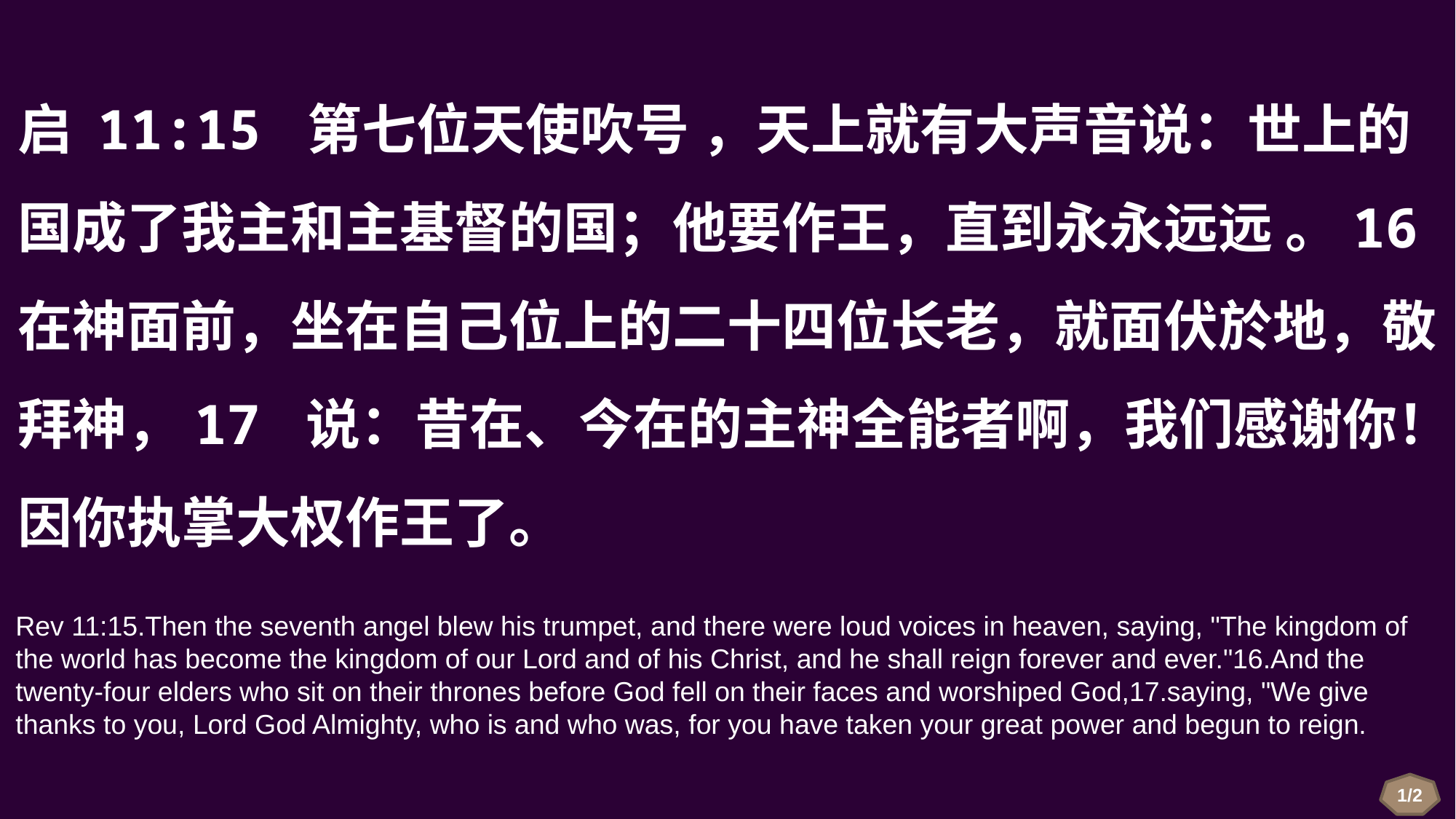

启 11:15 第七位天使吹号 ，天上就有大声音说：世上的国成了我主和主基督的国；他要作王，直到永永远远 。16 在神面前，坐在自己位上的二十四位长老，就面伏於地，敬拜神，17 说：昔在、今在的主神全能者啊，我们感谢你！因你执掌大权作王了。

Rev 11:15.Then the seventh angel blew his trumpet, and there were loud voices in heaven, saying, "The kingdom of the world has become the kingdom of our Lord and of his Christ, and he shall reign forever and ever."16.And the twenty-four elders who sit on their thrones before God fell on their faces and worshiped God,17.saying, "We give thanks to you, Lord God Almighty, who is and who was, for you have taken your great power and begun to reign.
1/2